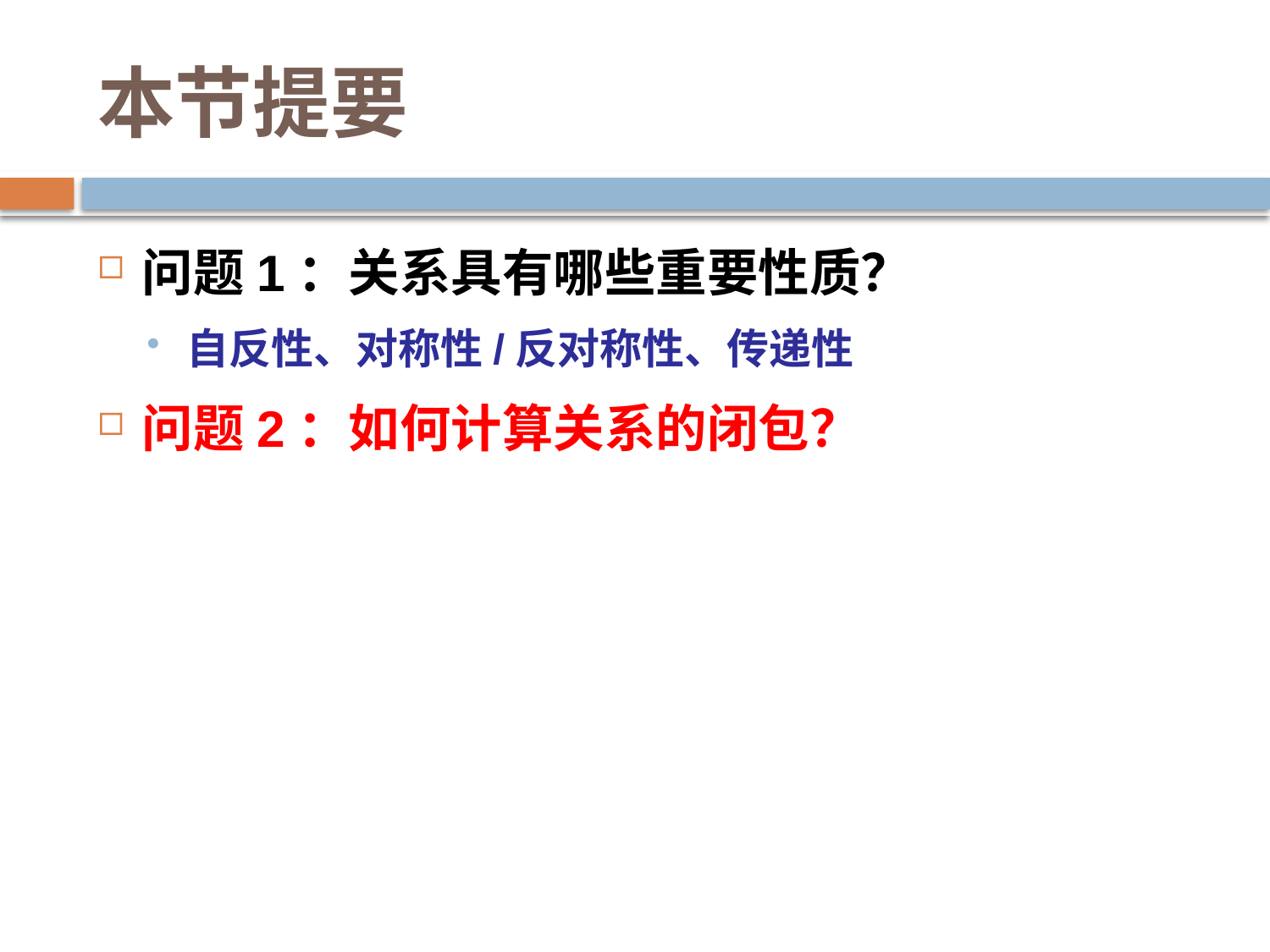

# 本节提要
问题1：关系具有哪些重要性质？
自反性、对称性/反对称性、传递性
问题2：如何计算关系的闭包？